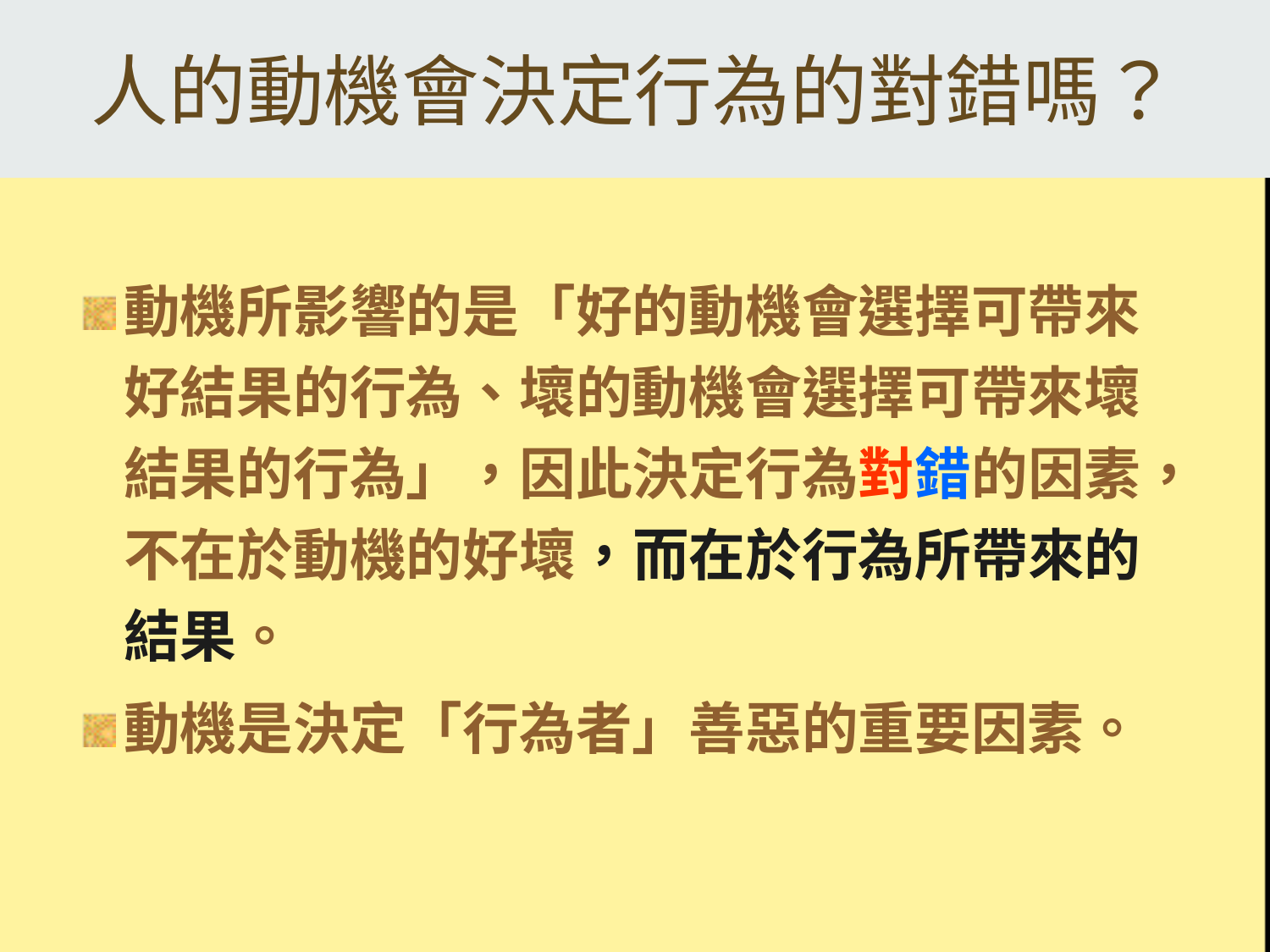

# 人的動機會決定行為的對錯嗎？
動機所影響的是「好的動機會選擇可帶來好結果的行為、壞的動機會選擇可帶來壞結果的行為」，因此決定行為對錯的因素，不在於動機的好壞，而在於行為所帶來的結果。
動機是決定「行為者」善惡的重要因素。